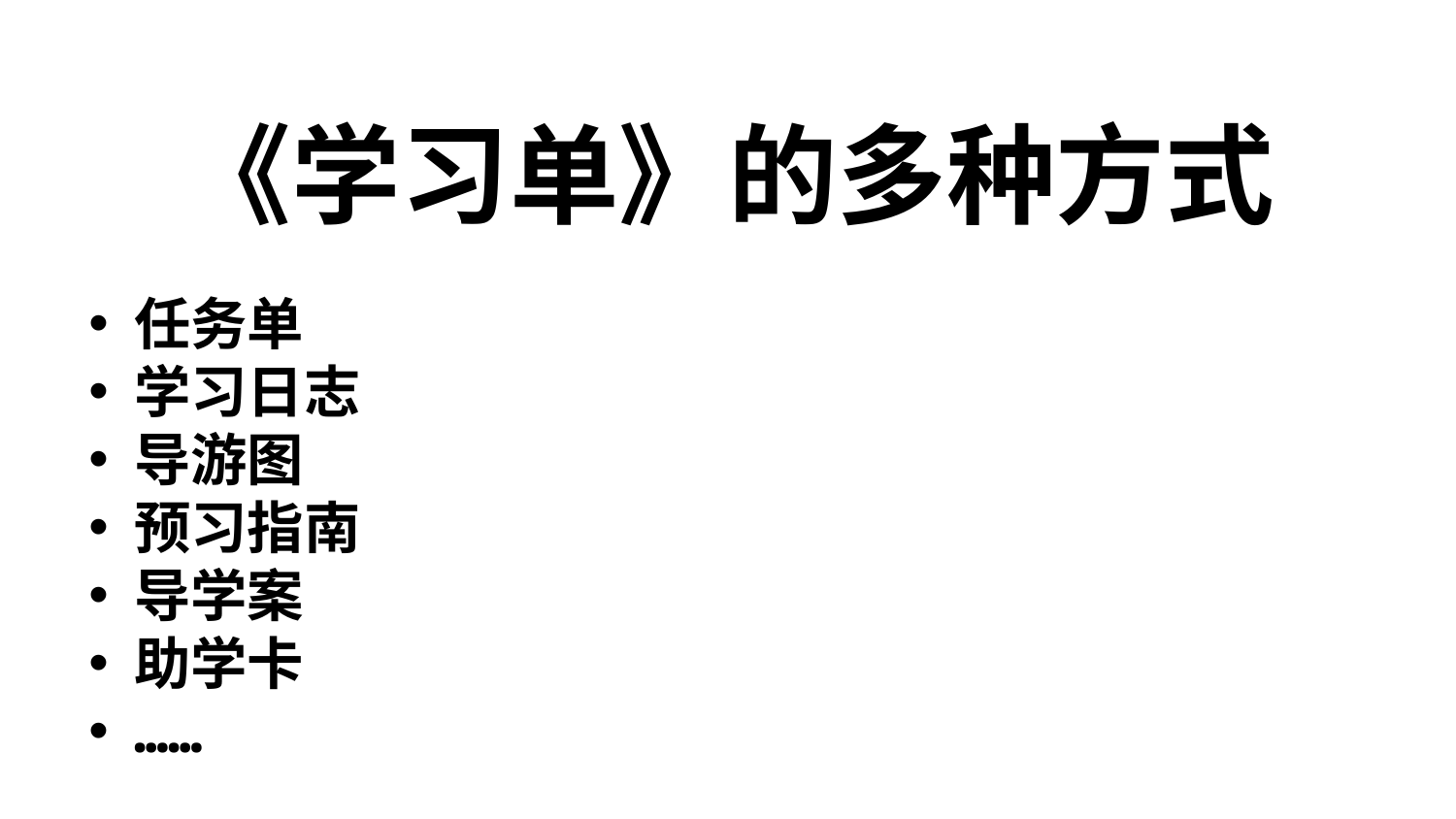

《学习单》的多种方式
任务单
学习日志
导游图
预习指南
导学案
助学卡
……